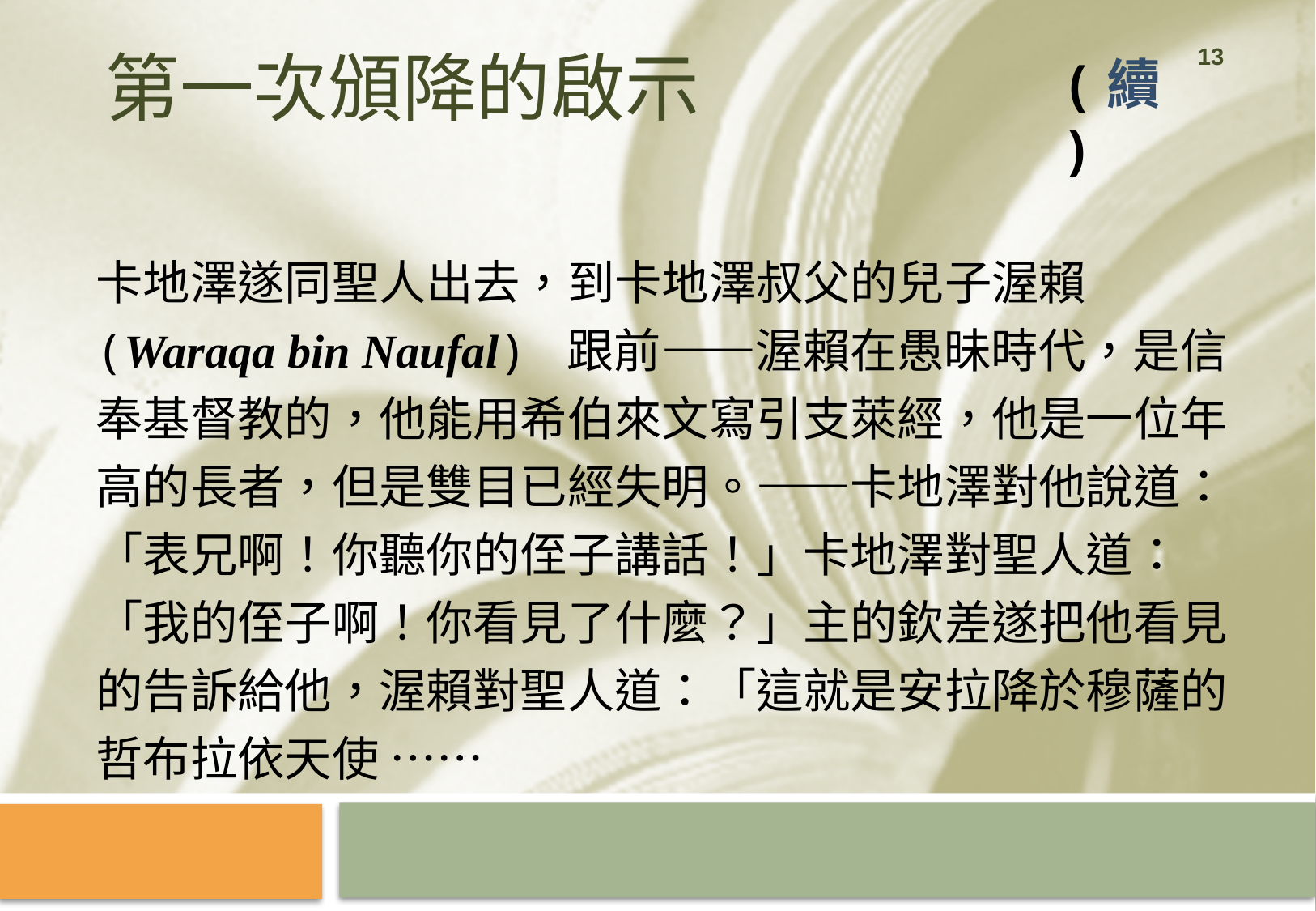

第一次頒降的啟示
13
(續)
卡地澤遂同聖人出去，到卡地澤叔父的兒子渥賴(Waraqa bin Naufal) 跟前——渥賴在愚昧時代，是信奉基督教的，他能用希伯來文寫引支萊經，他是一位年高的長者，但是雙目已經失明。——卡地澤對他說道：「表兄啊！你聽你的侄子講話！」卡地澤對聖人道：「我的侄子啊！你看見了什麼？」主的欽差遂把他看見的告訴給他，渥賴對聖人道：「這就是安拉降於穆薩的哲布拉依天使 ……